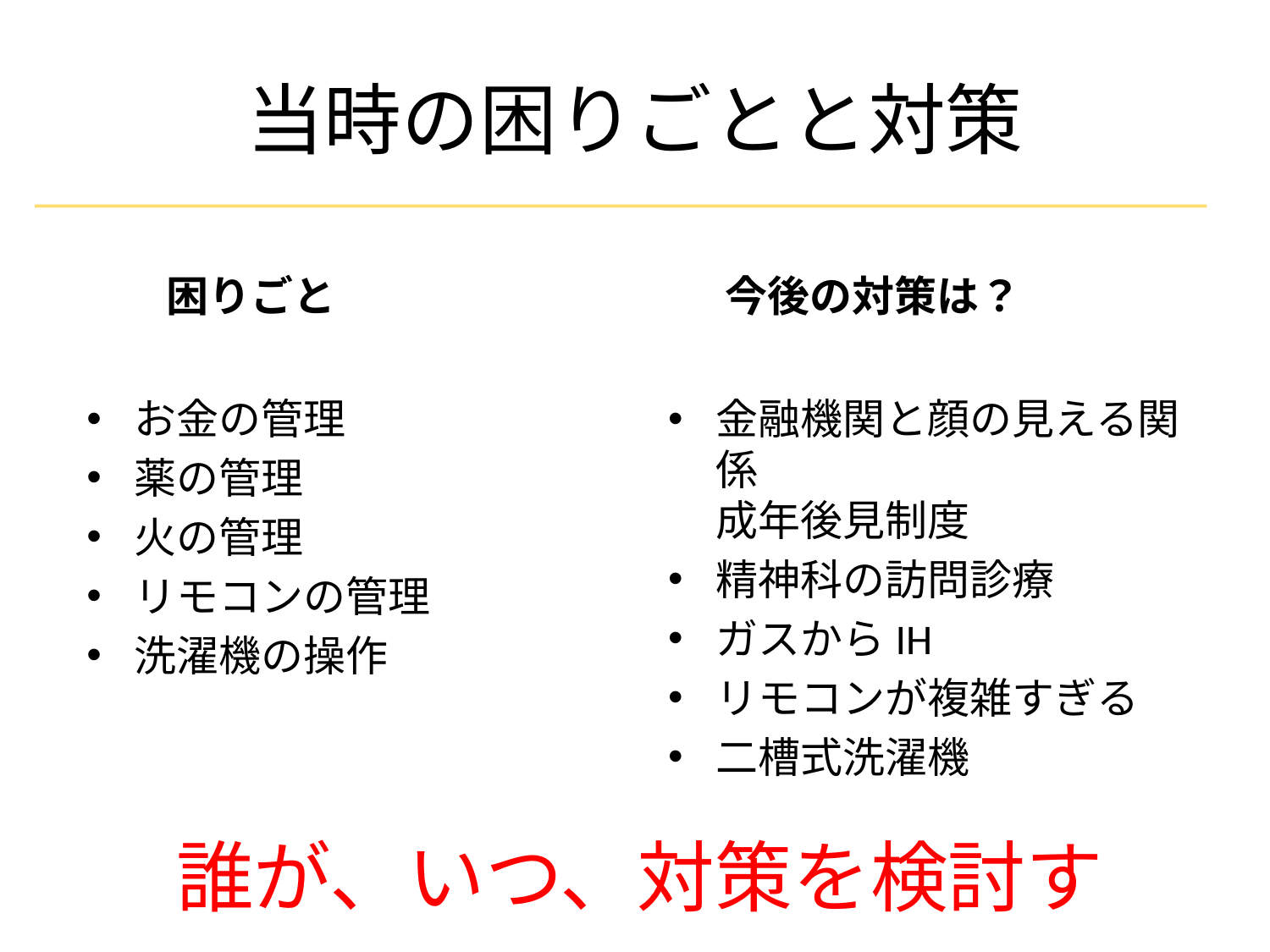

# 当時の困りごとと対策
困りごと
今後の対策は？
お金の管理
薬の管理
火の管理
リモコンの管理
洗濯機の操作

金融機関と顔の見える関係
成年後見制度
精神科の訪問診療
ガスからIH
リモコンが複雑すぎる
二槽式洗濯機

誰が、いつ、対策を検討する？？？